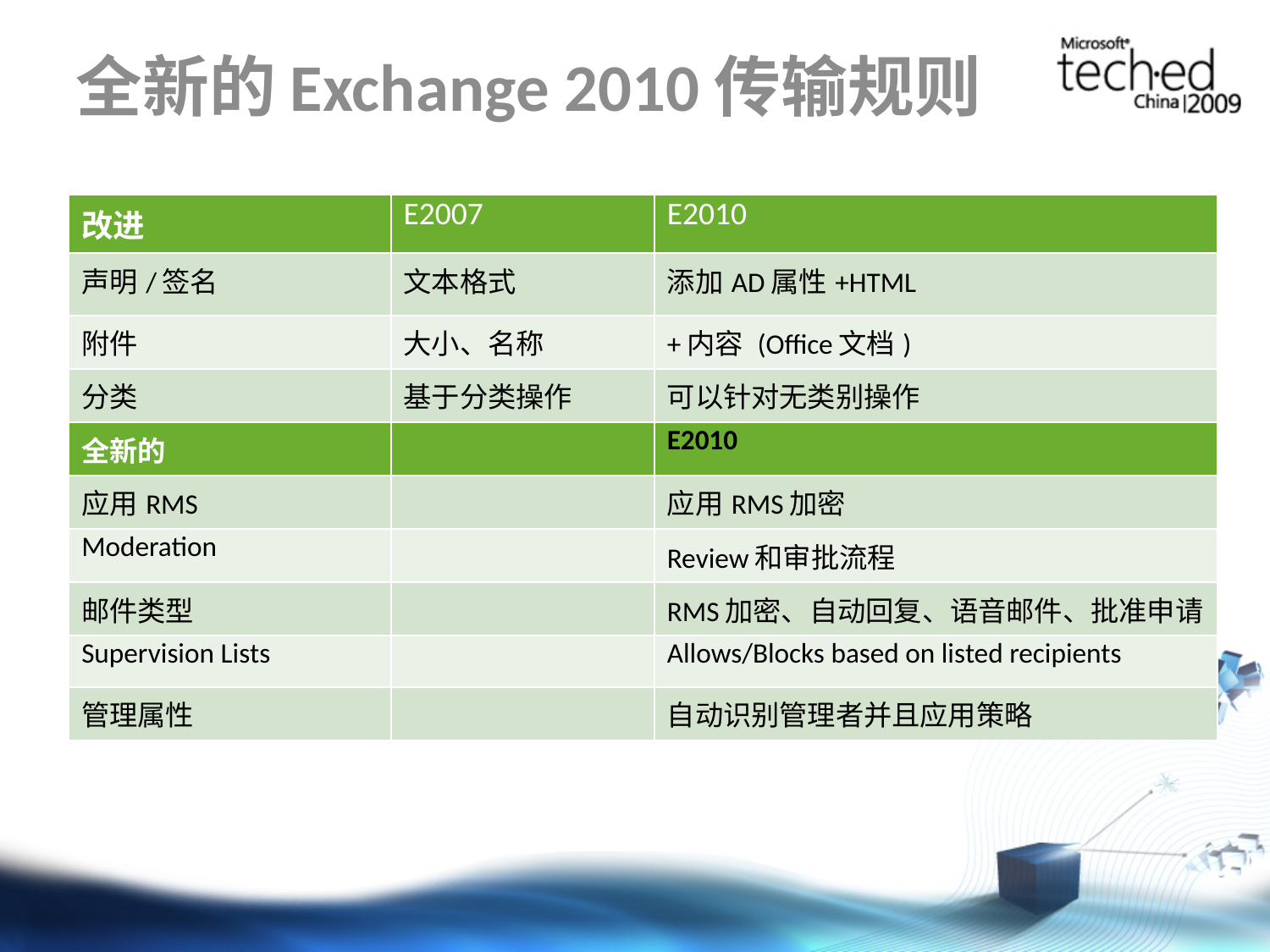

# 全新的Exchange 2010传输规则
| 改进 | E2007 | E2010 |
| --- | --- | --- |
| 声明/签名 | 文本格式 | 添加AD属性+HTML |
| 附件 | 大小、名称 | +内容 (Office文档) |
| 分类 | 基于分类操作 | 可以针对无类别操作 |
| 全新的 |  | E2010 |
| 应用RMS |  | 应用RMS加密 |
| Moderation |  | Review和审批流程 |
| 邮件类型 |  | RMS加密、自动回复、语音邮件、批准申请 |
| Supervision Lists |  | Allows/Blocks based on listed recipients |
| 管理属性 |  | 自动识别管理者并且应用策略 |